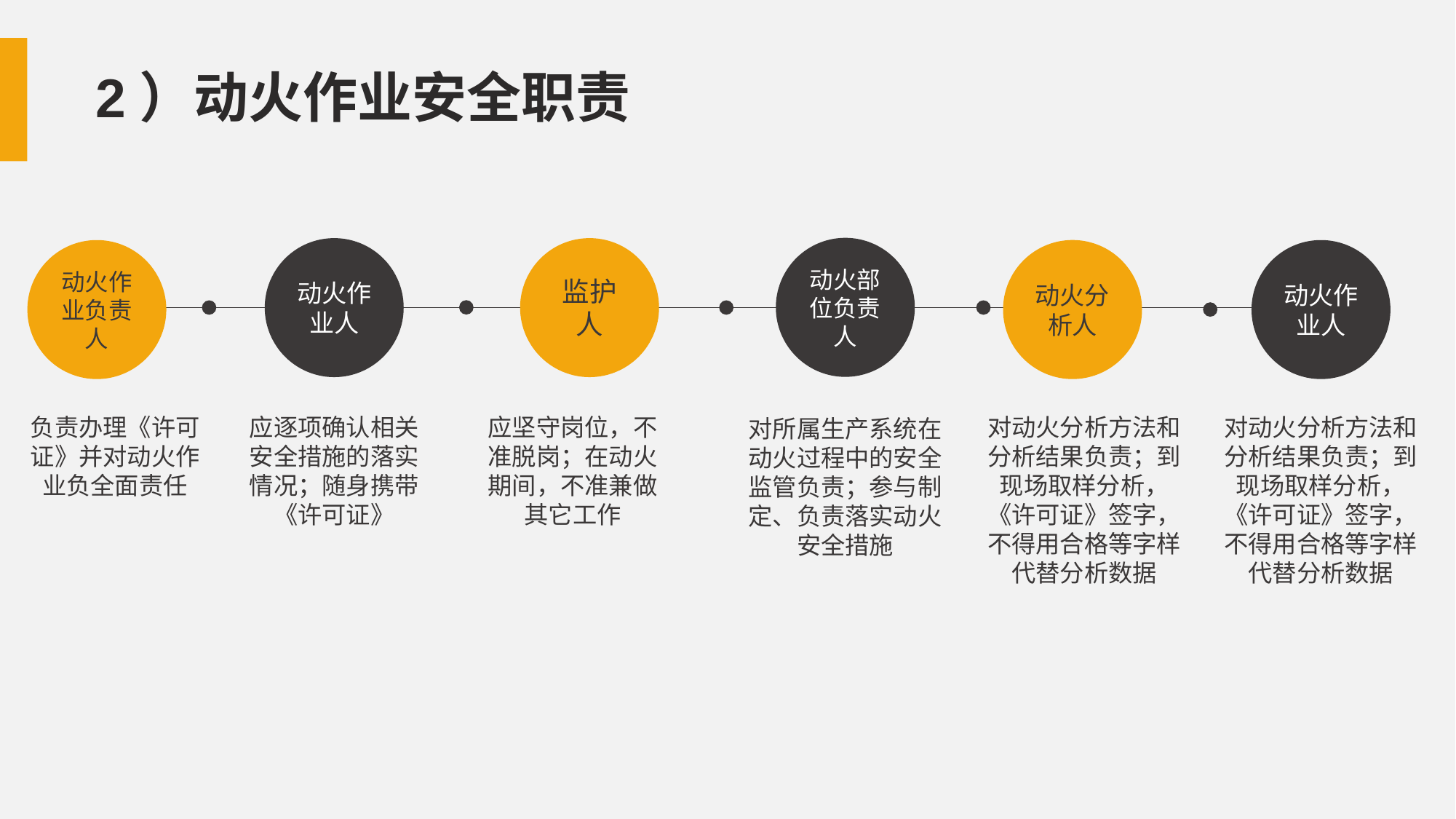

2）动火作业安全职责
动火部位负责人
动火作业人
监护人
动火分析人
动火作业负责人
动火作业人

负责办理《许可证》并对动火作业负全面责任
应坚守岗位，不准脱岗；在动火期间，不准兼做其它工作
对动火分析方法和分析结果负责；到现场取样分析，《许可证》签字，不得用合格等字样代替分析数据
应逐项确认相关安全措施的落实情况；随身携带《许可证》
对动火分析方法和分析结果负责；到现场取样分析，《许可证》签字，不得用合格等字样代替分析数据
对所属生产系统在动火过程中的安全监管负责；参与制定、负责落实动火安全措施